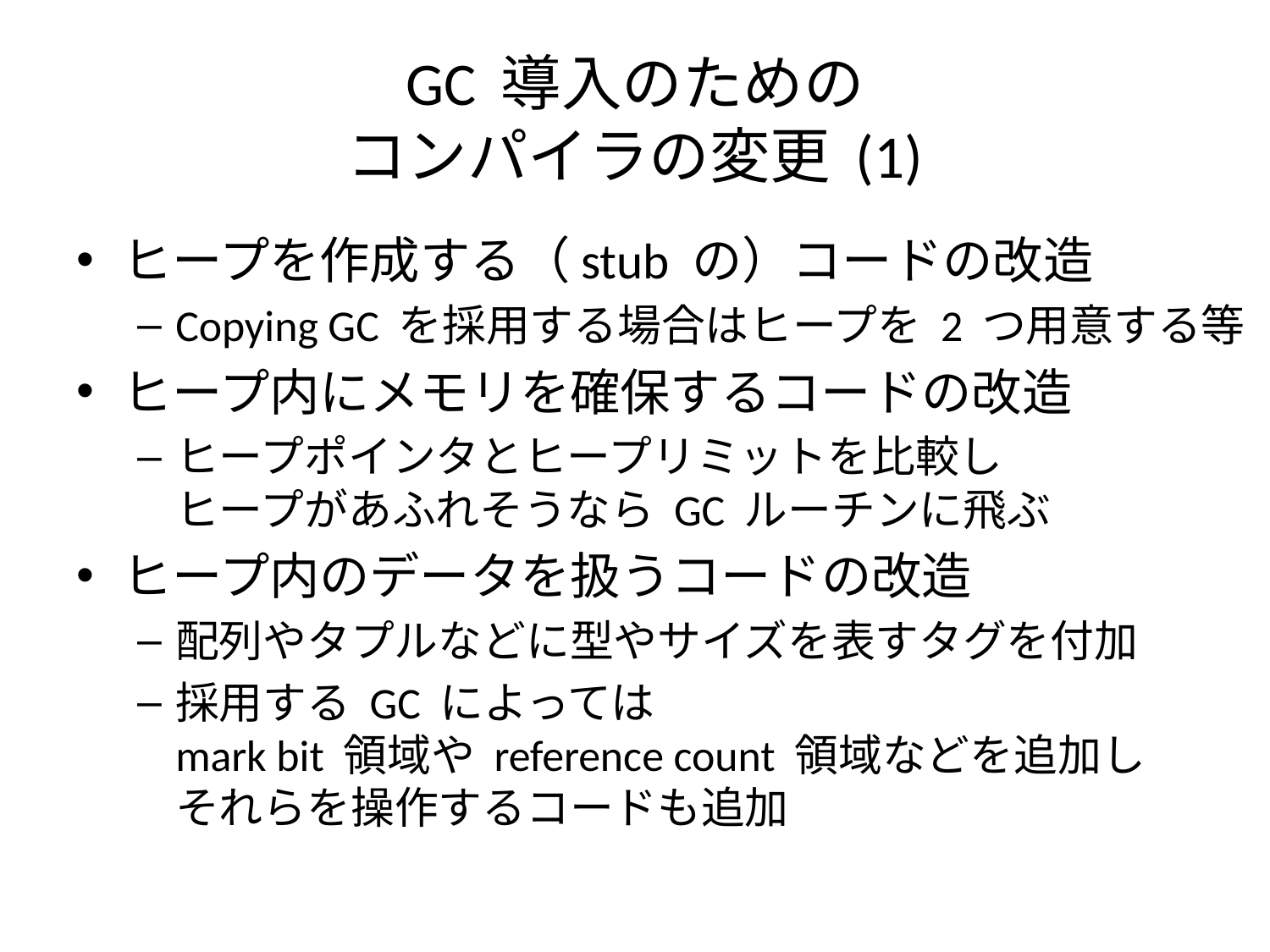

# GC 導入のための コンパイラの変更 (1)
ヒープを作成する（stub の）コードの改造
Copying GC を採用する場合はヒープを 2 つ用意する等
ヒープ内にメモリを確保するコードの改造
ヒープポインタとヒープリミットを比較し
ヒープがあふれそうなら GC ルーチンに飛ぶ
ヒープ内のデータを扱うコードの改造
配列やタプルなどに型やサイズを表すタグを付加
採用する GC によっては
mark bit 領域や reference count 領域などを追加し
それらを操作するコードも追加